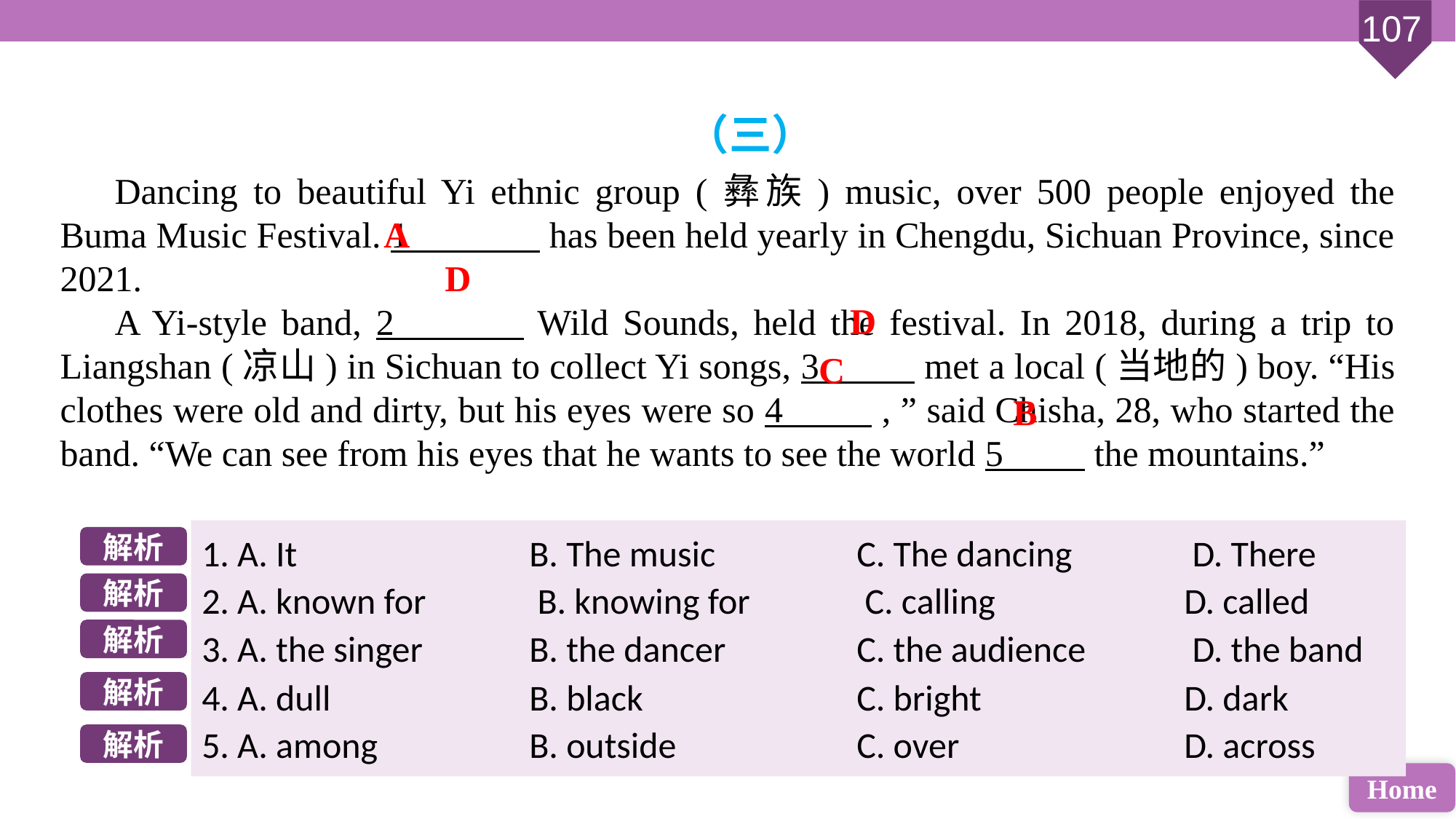

（三）
Dancing to beautiful Yi ethnic group (彝族) music, over 500 people enjoyed the Buma Music Festival. 1               has been held yearly in Chengdu, Sichuan Province, since 2021.
A Yi-style band, 2          Wild Sounds, held the festival. In 2018, during a trip to Liangshan (凉山) in Sichuan to collect Yi songs, 3           met a local (当地的) boy. “His clothes were old and dirty, but his eyes were so 4          , ” said Chisha, 28, who started the band. “We can see from his eyes that he wants to see the world 5          the mountains.”
A
D
D
C
B
1. A. It 			B. The music 		C. The dancing		 D. There
2. A. known for	 B. knowing for	 C. calling		D. called
3. A. the singer 	B. the dancer 		C. the audience	 D. the band
4. A. dull 		B. black 		C. bright 		D. dark
5. A. among 		B. outside 		C. over 		D. across
解析
解析
解析
解析
解析